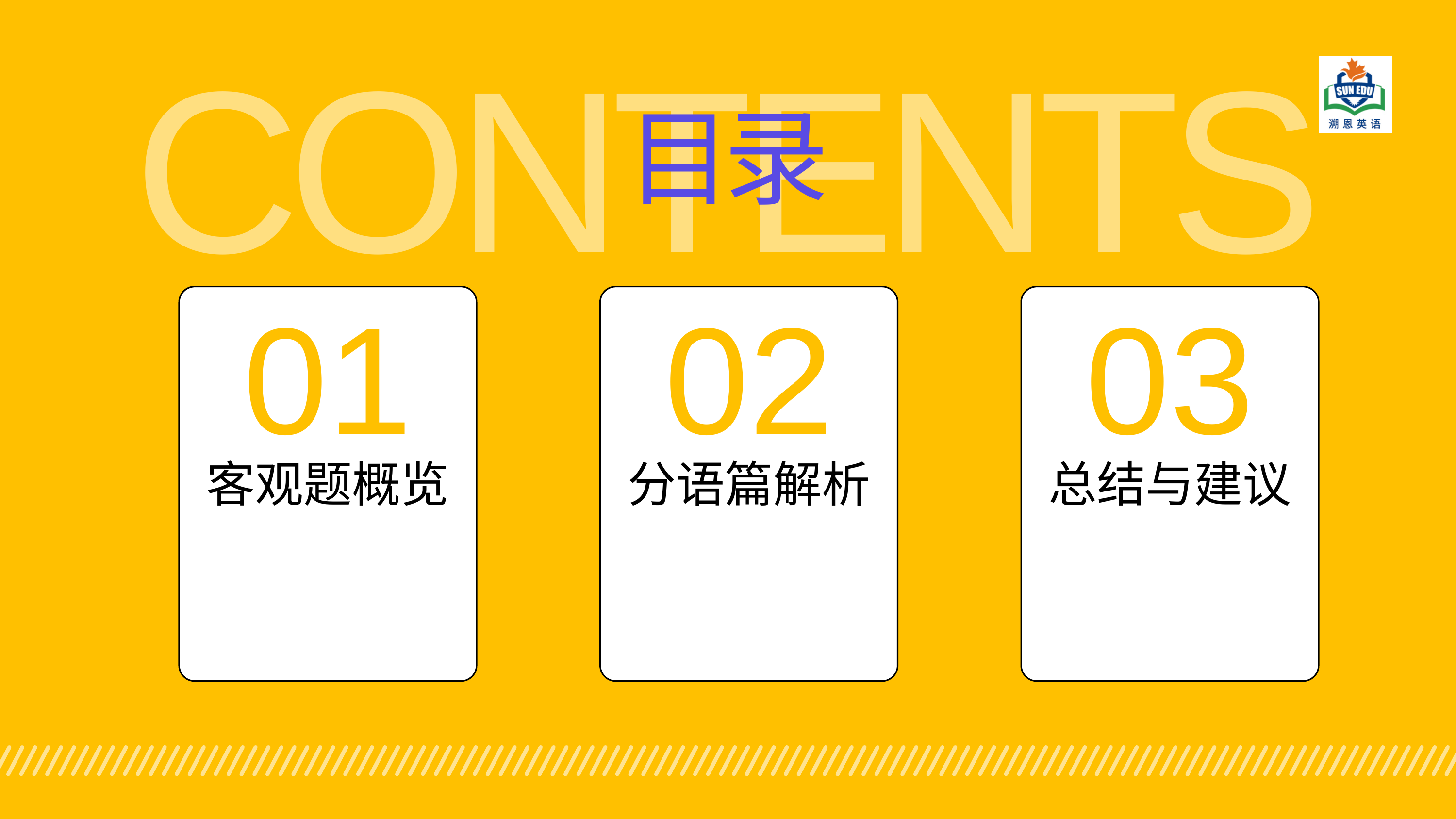

CONTENTS
目录

01
客观题概览

02
分语篇解析

03
总结与建议